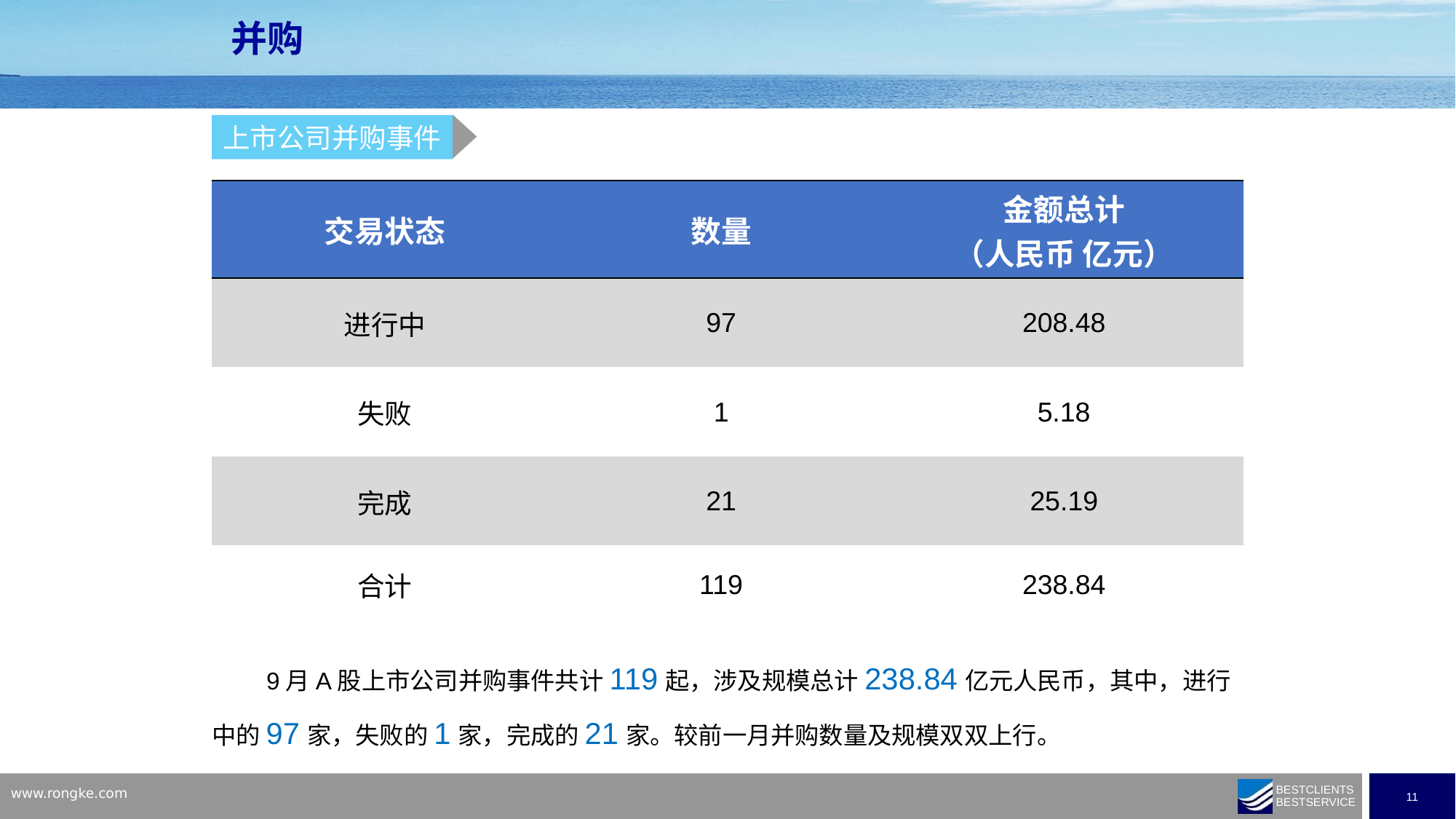

并购
上市公司并购事件

| 交易状态 | 数量 | 金额总计 （人民币 亿元） |
| --- | --- | --- |
| 进行中 | 97 | 208.48 |
| 失败 | 1 | 5.18 |
| 完成 | 21 | 25.19 |
| 合计 | 119 | 238.84 |
9月A股上市公司并购事件共计119起，涉及规模总计238.84亿元人民币，其中，进行中的97家，失败的1家，完成的21家。较前一月并购数量及规模双双上行。